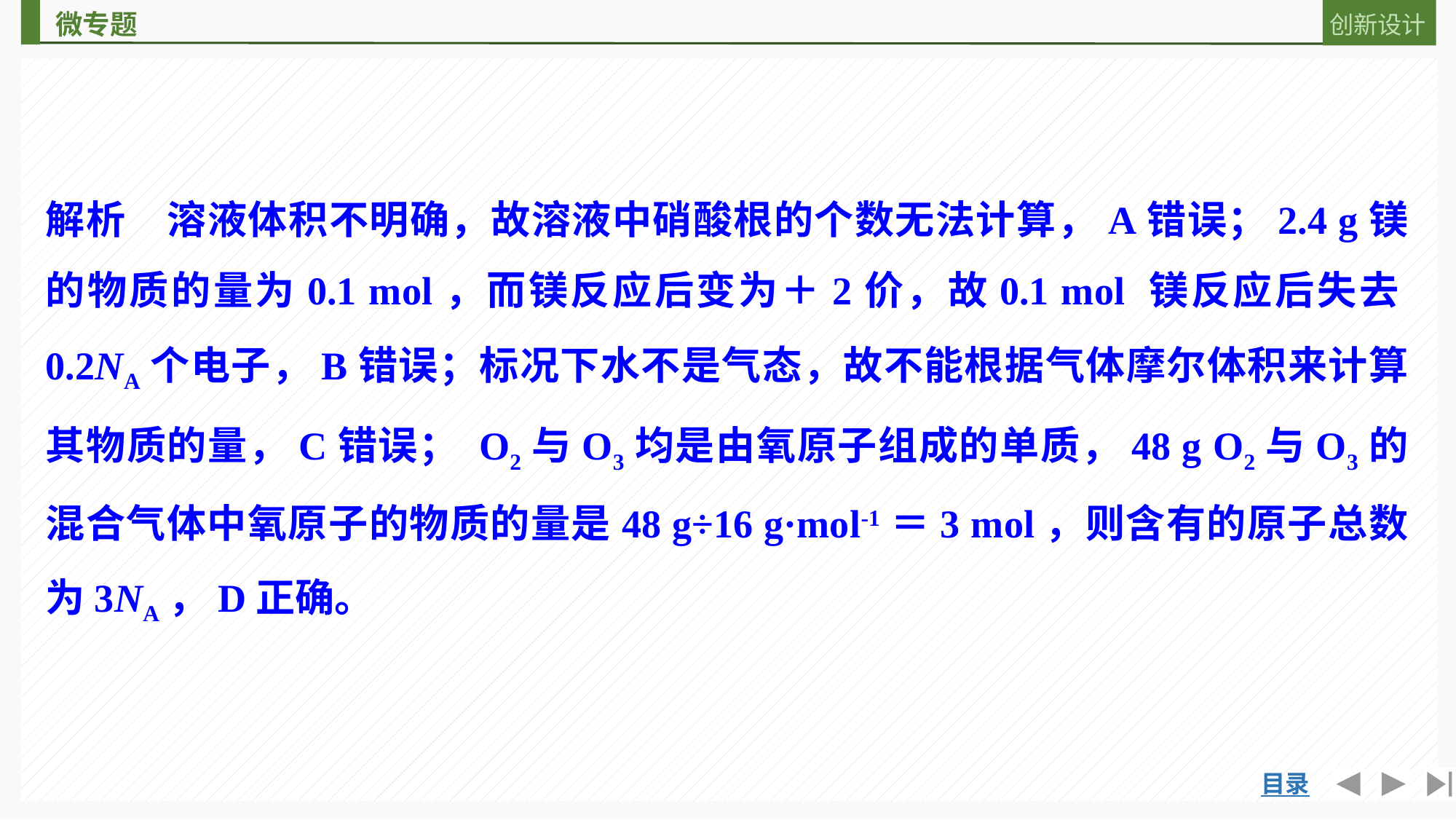

解析　溶液体积不明确，故溶液中硝酸根的个数无法计算，A错误；2.4 g镁的物质的量为0.1 mol，而镁反应后变为＋2价，故0.1 mol 镁反应后失去0.2NA个电子，B错误；标况下水不是气态，故不能根据气体摩尔体积来计算其物质的量，C错误； O2与O3均是由氧原子组成的单质，48 g O2与O3的混合气体中氧原子的物质的量是48 g÷16 g·mol-1＝3 mol，则含有的原子总数为3NA，D正确。